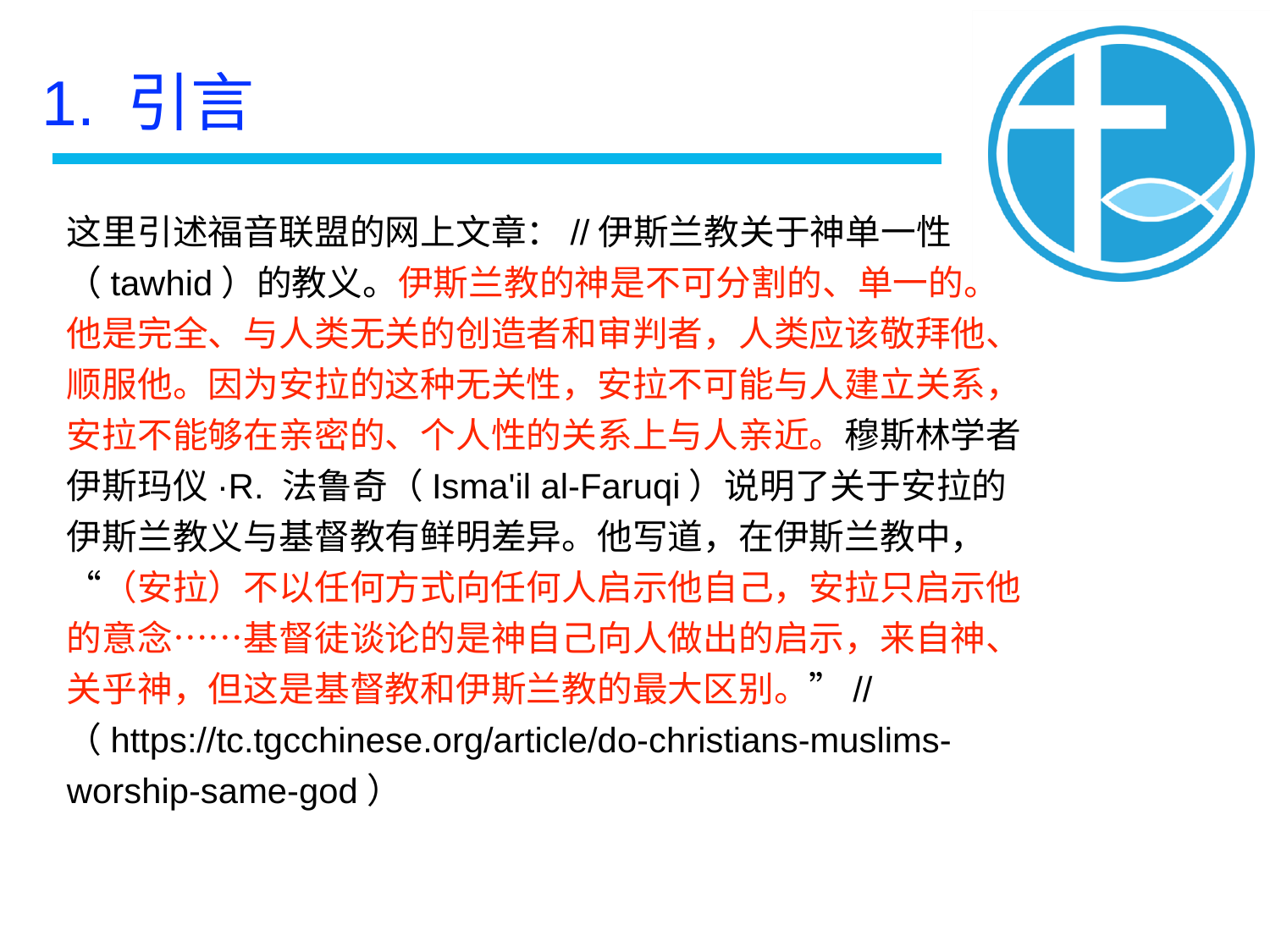

1. 引言
这里引述福音联盟的网上文章：//伊斯兰教关于神单一性（tawhid）的教义。伊斯兰教的神是不可分割的、单一的。他是完全、与人类无关的创造者和审判者，人类应该敬拜他、顺服他。因为安拉的这种无关性，安拉不可能与人建立关系，安拉不能够在亲密的、个人性的关系上与人亲近。穆斯林学者伊斯玛仪·R. 法鲁奇（Isma'il al-Faruqi）说明了关于安拉的伊斯兰教义与基督教有鲜明差异。他写道，在伊斯兰教中，“（安拉）不以任何方式向任何人启示他自己，安拉只启示他的意念……基督徒谈论的是神自己向人做出的启示，来自神、关乎神，但这是基督教和伊斯兰教的最大区别。”//
（https://tc.tgcchinese.org/article/do-christians-muslims-worship-same-god）